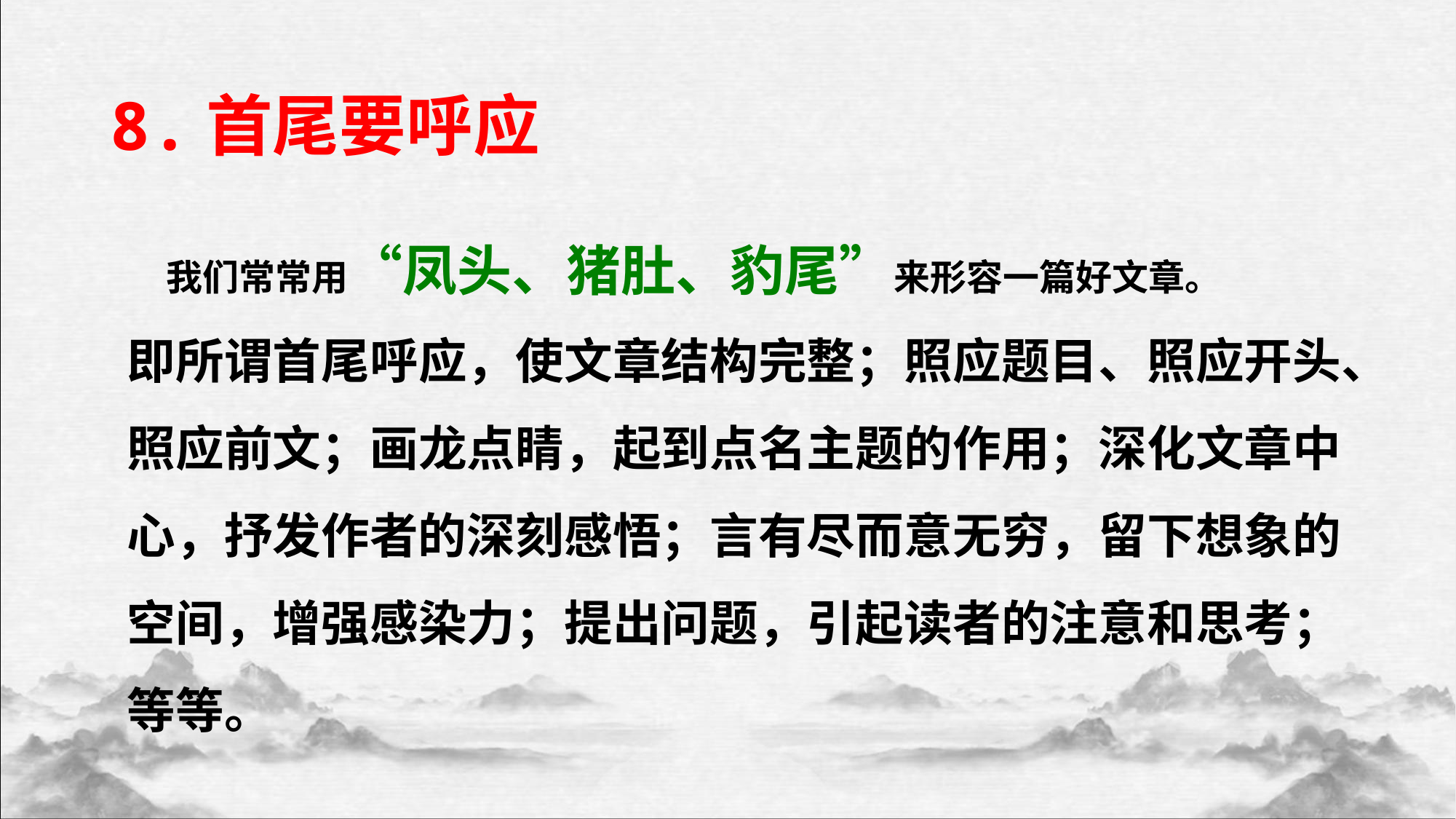

8.首尾要呼应
   我们常常用“凤头、猪肚、豹尾”来形容一篇好文章。
即所谓首尾呼应，使文章结构完整；照应题目、照应开头、照应前文；画龙点睛，起到点名主题的作用；深化文章中心，抒发作者的深刻感悟；言有尽而意无穷，留下想象的空间，增强感染力；提出问题，引起读者的注意和思考；等等。